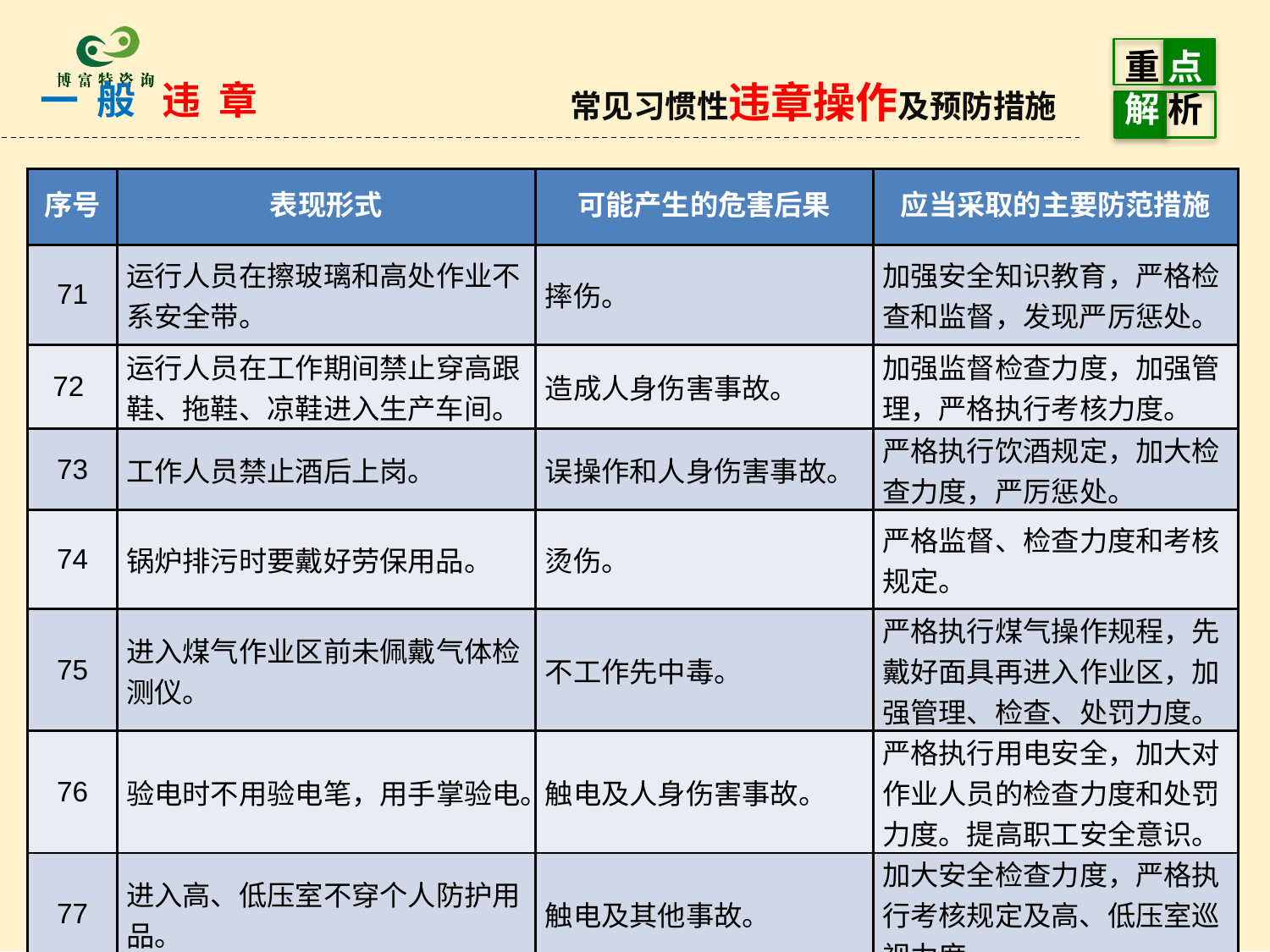

一  般   违  章
| 序号 | 表现形式 | 可能产生的危害后果 | 应当采取的主要防范措施 |
| --- | --- | --- | --- |
| 71 | 运行人员在擦玻璃和高处作业不系安全带。 | 摔伤。 | 加强安全知识教育，严格检查和监督，发现严厉惩处。 |
| 72 | 运行人员在工作期间禁止穿高跟鞋、拖鞋、凉鞋进入生产车间。 | 造成人身伤害事故。 | 加强监督检查力度，加强管理，严格执行考核力度。 |
| 73 | 工作人员禁止酒后上岗。 | 误操作和人身伤害事故。 | 严格执行饮酒规定，加大检查力度，严厉惩处。 |
| 74 | 锅炉排污时要戴好劳保用品。 | 烫伤。 | 严格监督、检查力度和考核规定。 |
| 75 | 进入煤气作业区前未佩戴气体检测仪。 | 不工作先中毒。 | 严格执行煤气操作规程，先戴好面具再进入作业区，加强管理、检查、处罚力度。 |
| 76 | 验电时不用验电笔，用手掌验电。 | 触电及人身伤害事故。 | 严格执行用电安全，加大对作业人员的检查力度和处罚力度。提高职工安全意识。 |
| 77 | 进入高、低压室不穿个人防护用品。 | 触电及其他事故。 | 加大安全检查力度，严格执行考核规定及高、低压室巡视力度。 |